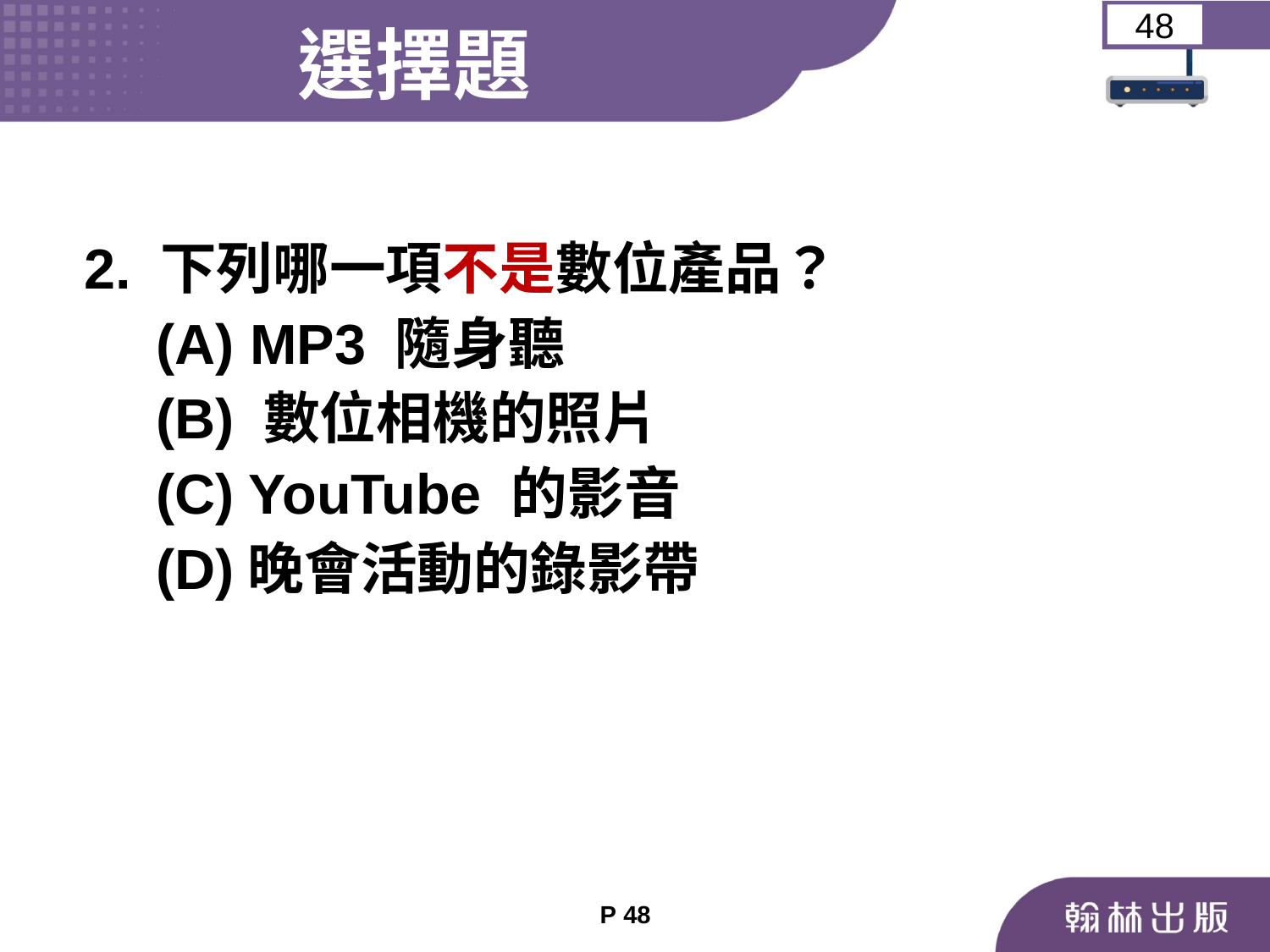

選擇題

48
 2. 下列哪一項不是數位產品？
	    (A) MP3 隨身聽
	    (B) 數位相機的照片
	    (C) YouTube 的影音
	    (D)晚會活動的錄影帶

P 48